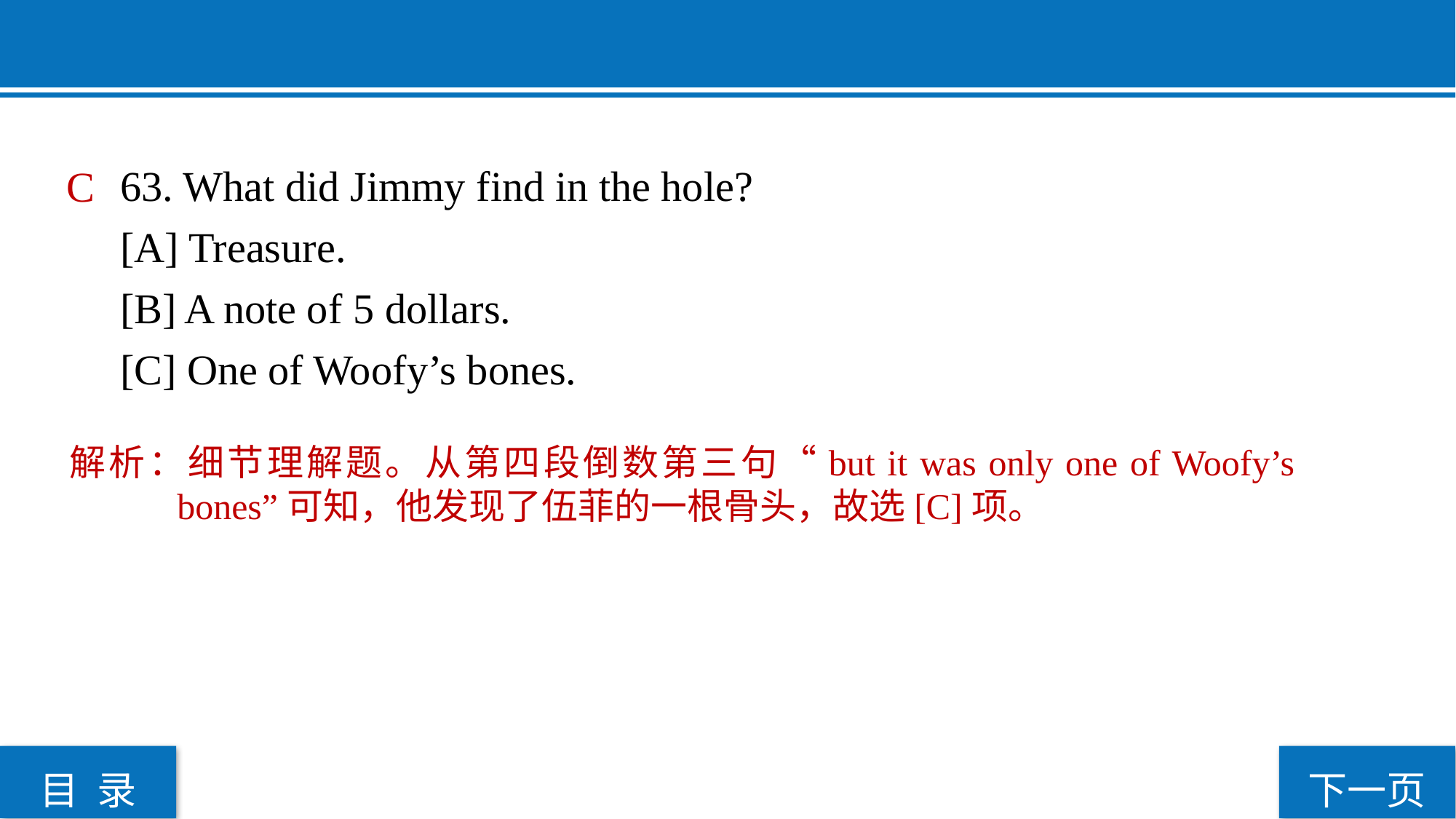

63. What did Jimmy find in the hole?
[A] Treasure.
[B] A note of 5 dollars.
[C] One of Woofy’s bones.
 C
解析：细节理解题。从第四段倒数第三句“but it was only one of Woofy’s bones”可知，他发现了伍菲的一根骨头，故选[C]项。